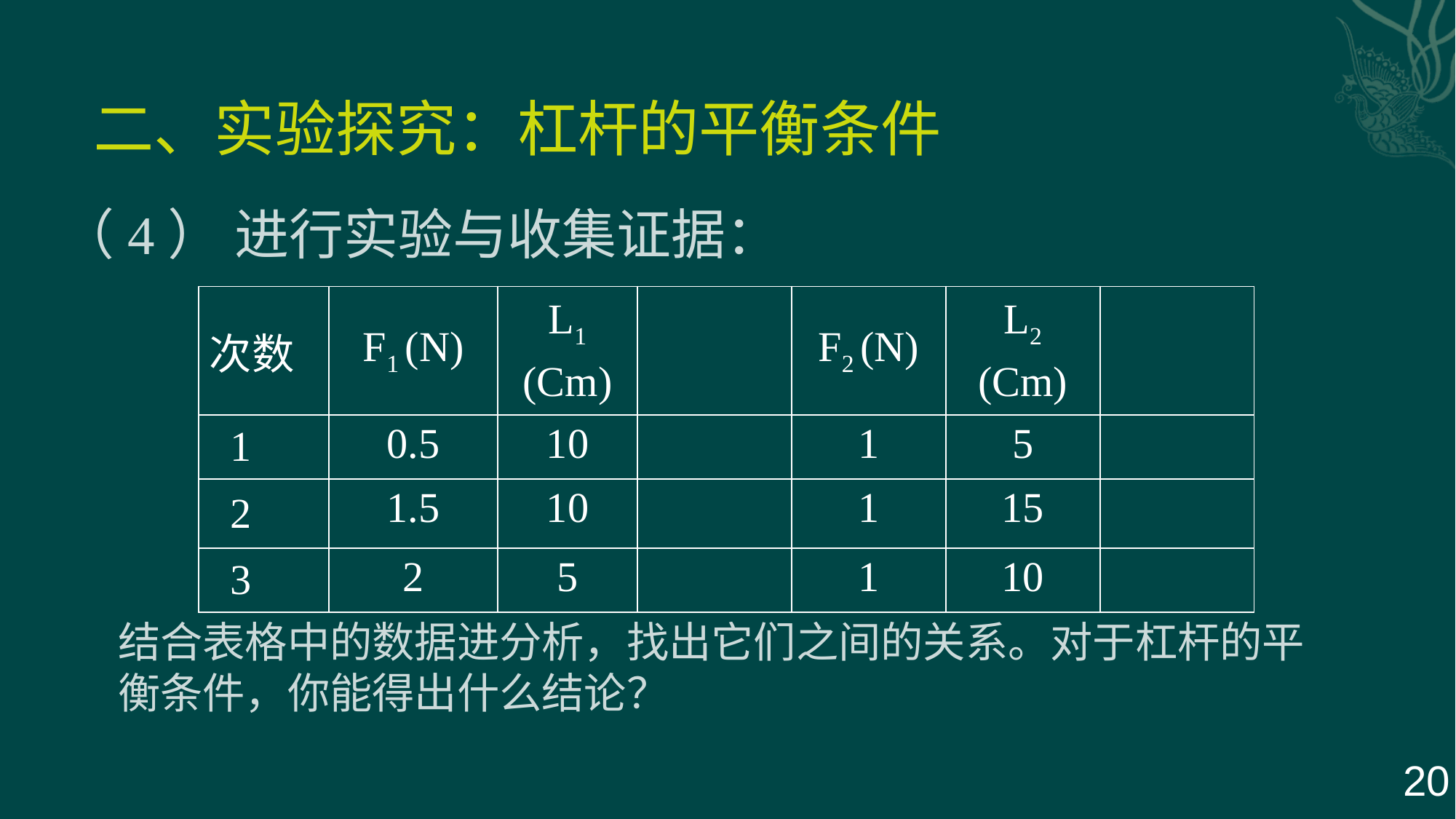

二、实验探究：杠杆的平衡条件
（4） 进行实验与收集证据：
| 次数 | F1 (N) | L1 (Cm) |  | F2 (N) | L2 (Cm) |  |
| --- | --- | --- | --- | --- | --- | --- |
| 1 | 0.5 | 10 |  | 1 | 5 |  |
| 2 | 1.5 | 10 |  | 1 | 15 |  |
| 3 | 2 | 5 |  | 1 | 10 |  |
结合表格中的数据进分析，找出它们之间的关系。对于杠杆的平衡条件，你能得出什么结论？
20